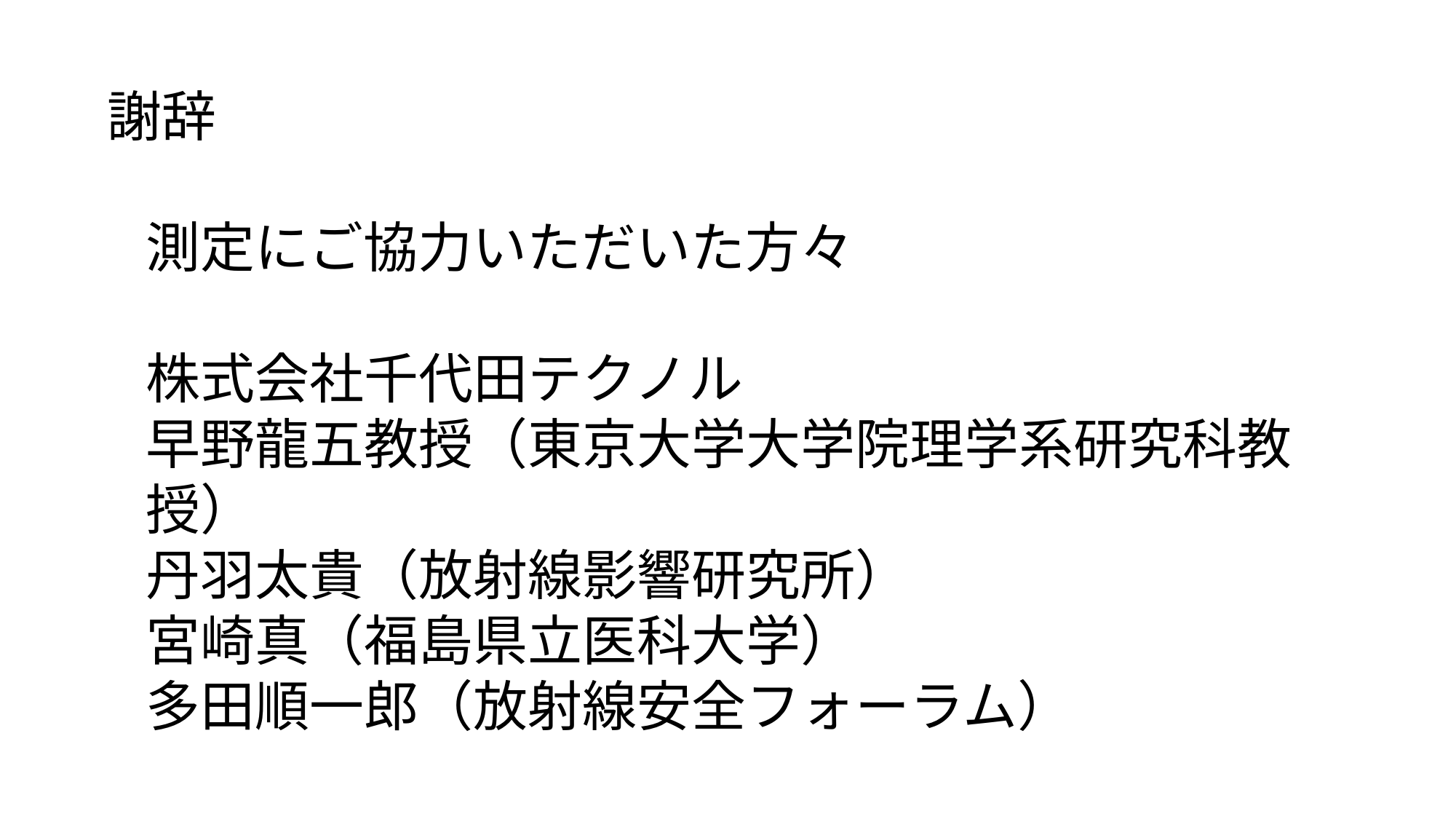

謝辞
測定にご協力いただいた方々

株式会社千代田テクノル
早野龍五教授（東京大学大学院理学系研究科教授）
丹羽太貴（放射線影響研究所）
宮崎真（福島県立医科大学）
多田順一郎（放射線安全フォーラム）